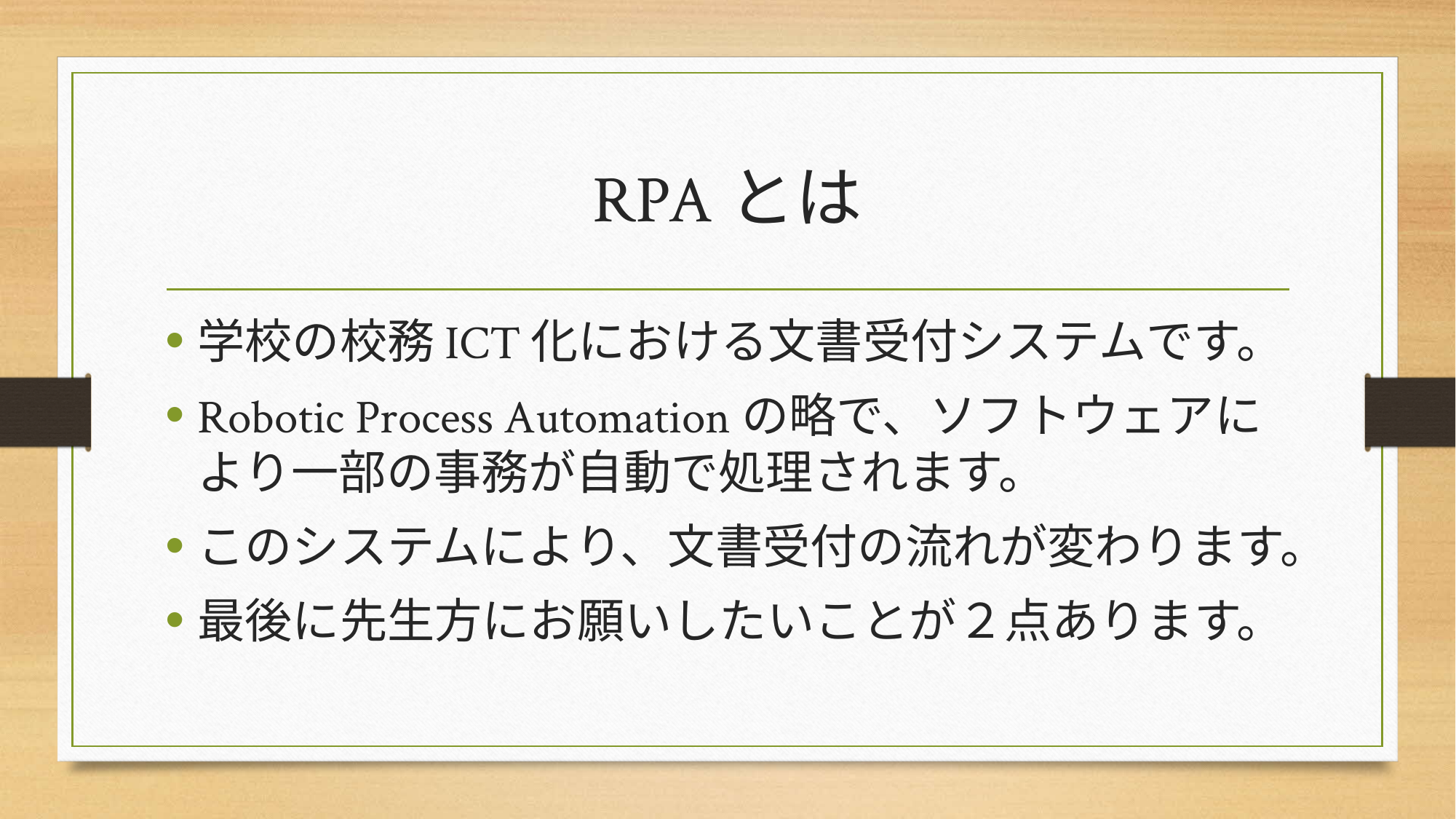

# RPAとは
学校の校務ICT化における文書受付システムです。
Robotic Process Automationの略で、ソフトウェアにより一部の事務が自動で処理されます。
このシステムにより、文書受付の流れが変わります。
最後に先生方にお願いしたいことが２点あります。